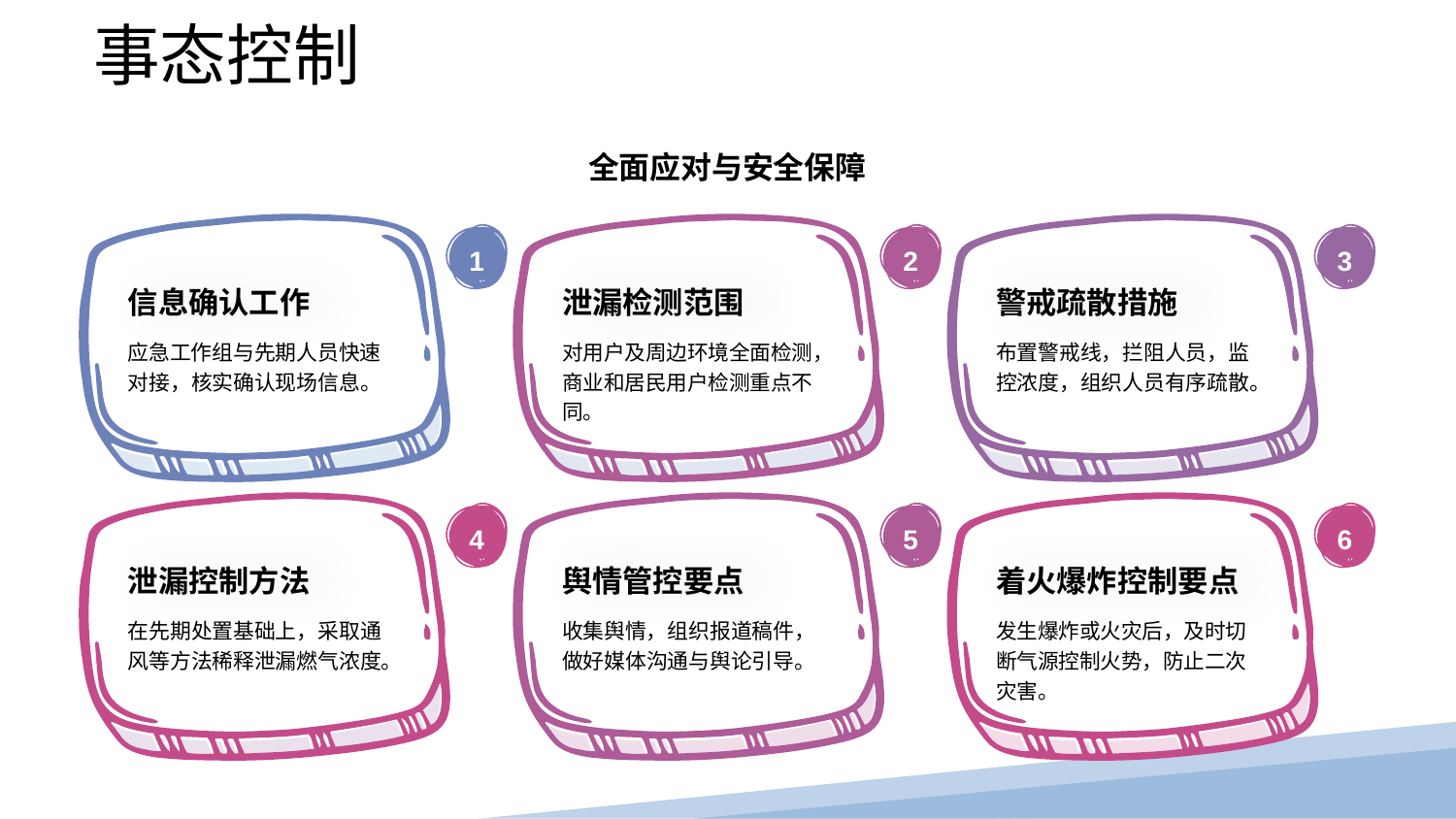

事态控制
全面应对与安全保障

1
2
3
信息确认工作
泄漏检测范围
警戒疏散措施
应急工作组与先期人员快速对接，核实确认现场信息。
对用户及周边环境全面检测，商业和居民用户检测重点不同。
布置警戒线，拦阻人员，监控浓度，组织人员有序疏散。

4
5
6
泄漏控制方法
舆情管控要点
着火爆炸控制要点
在先期处置基础上，采取通风等方法稀释泄漏燃气浓度。
收集舆情，组织报道稿件，做好媒体沟通与舆论引导。
发生爆炸或火灾后，及时切断气源控制火势，防止二次灾害。